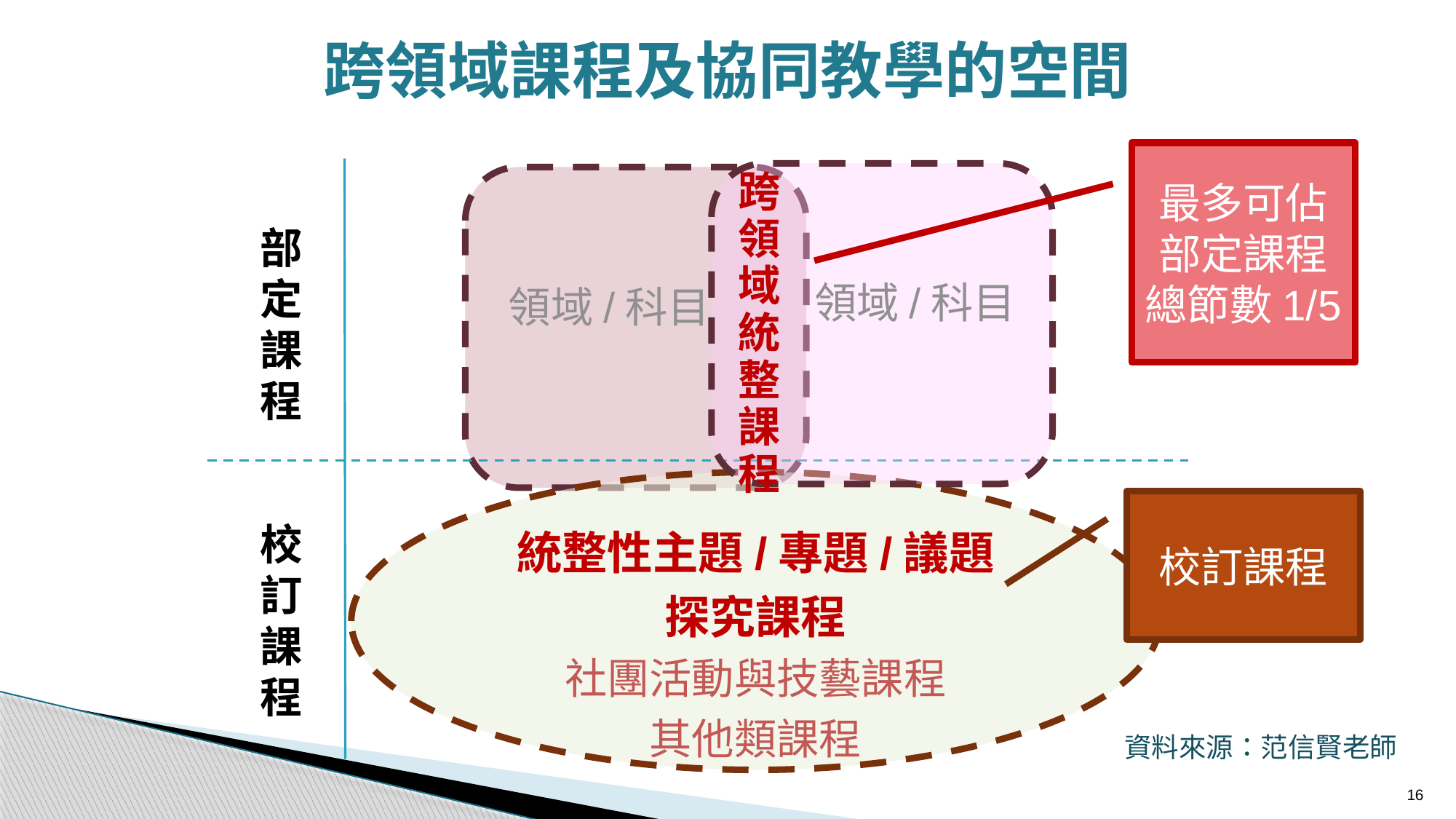

# 跨領域課程及協同教學的空間
最多可佔部定課程總節數1/5
跨領域統整課程
       領域/科目

 領域/科目

部定課程

統整性主題/專題/議題
探究課程
社團活動與技藝課程
其他類課程
校訂課程
校訂課程
資料來源：范信賢老師
16